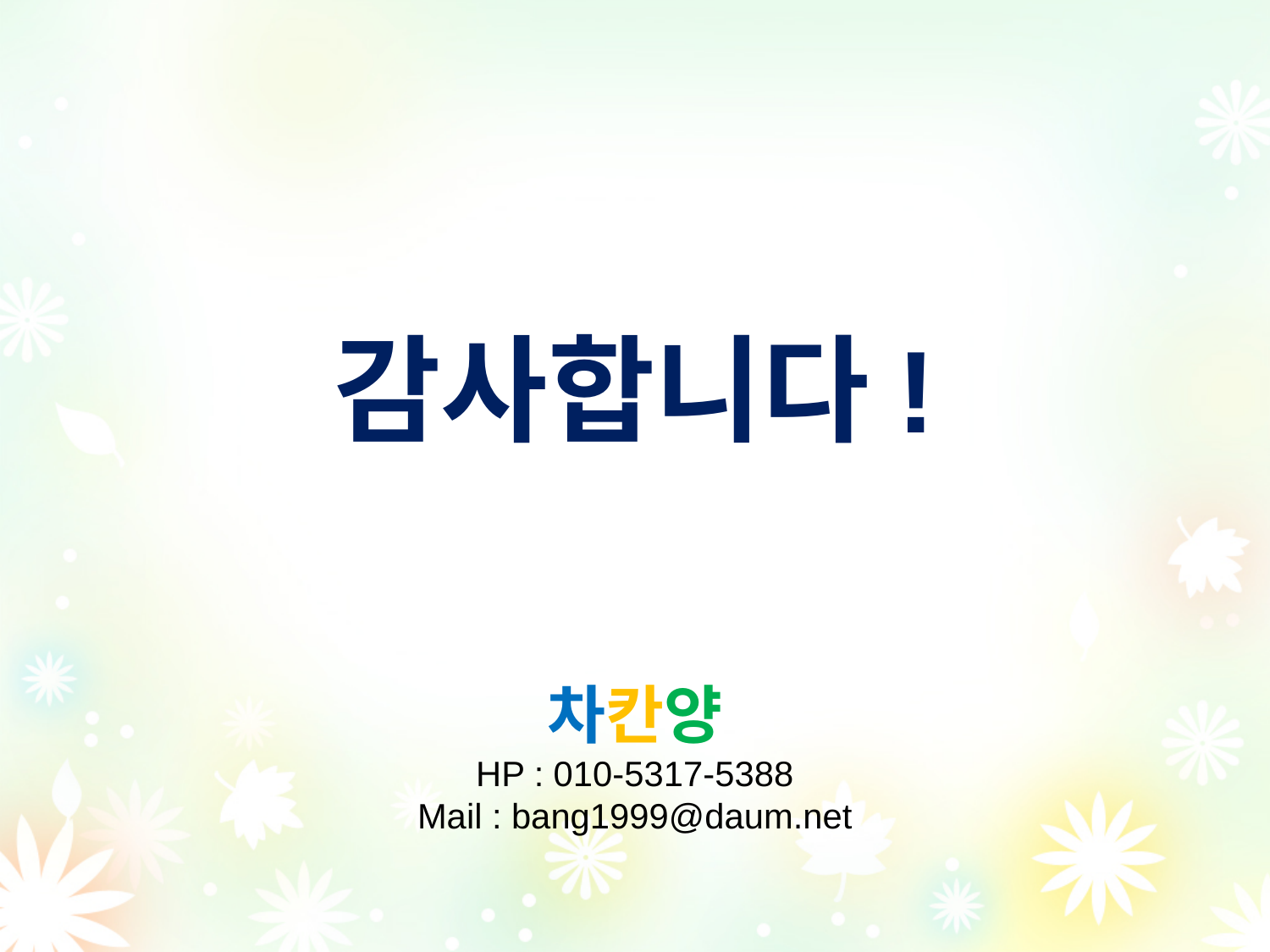

# 감사합니다!
차칸양
HP : 010-5317-5388
Mail : bang1999@daum.net